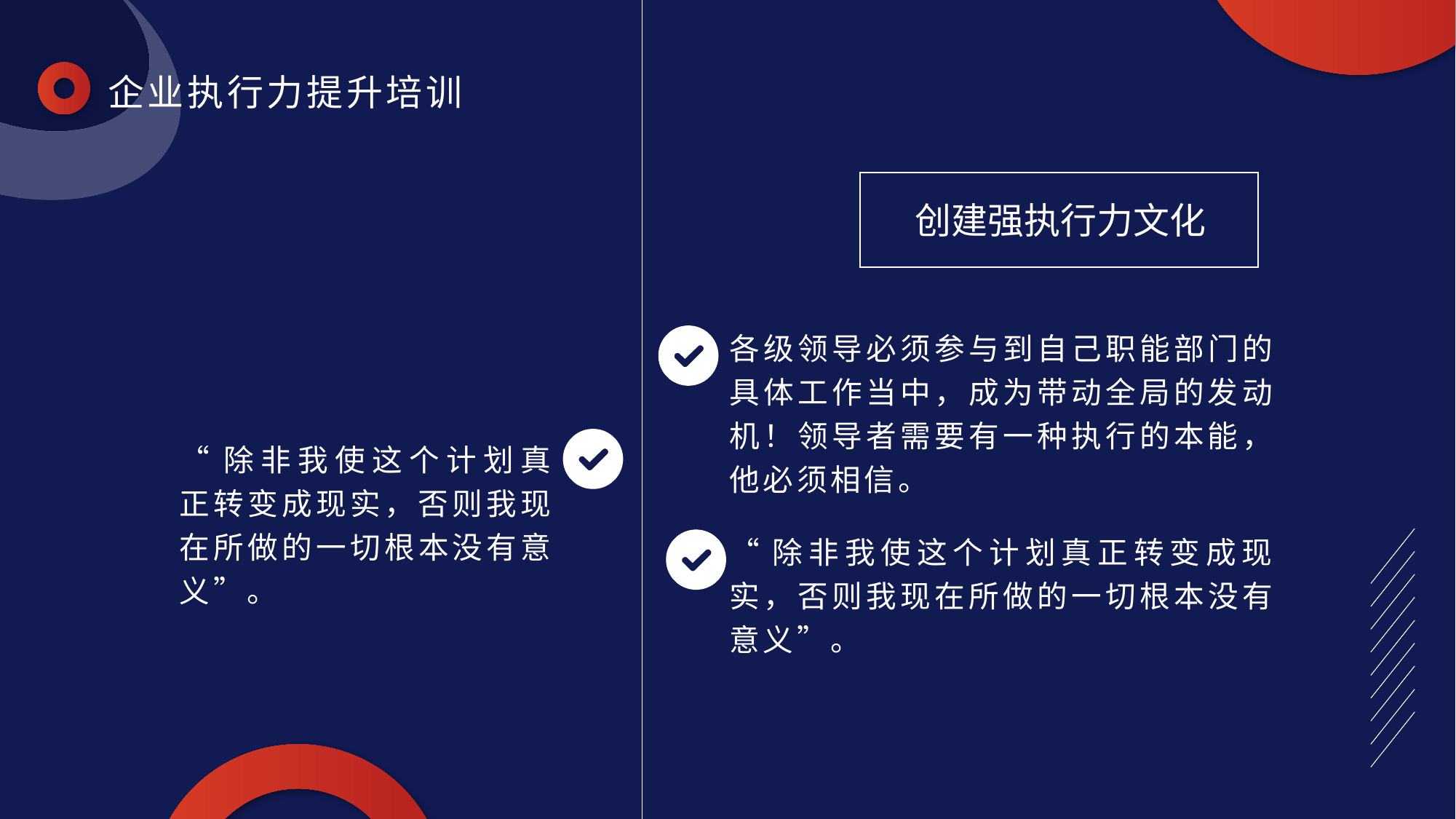

创建强执行力文化
各级领导必须参与到自己职能部门的具体工作当中，成为带动全局的发动机！领导者需要有一种执行的本能，他必须相信。

“除非我使这个计划真正转变成现实，否则我现在所做的一切根本没有意义”。

“除非我使这个计划真正转变成现实，否则我现在所做的一切根本没有意义”。